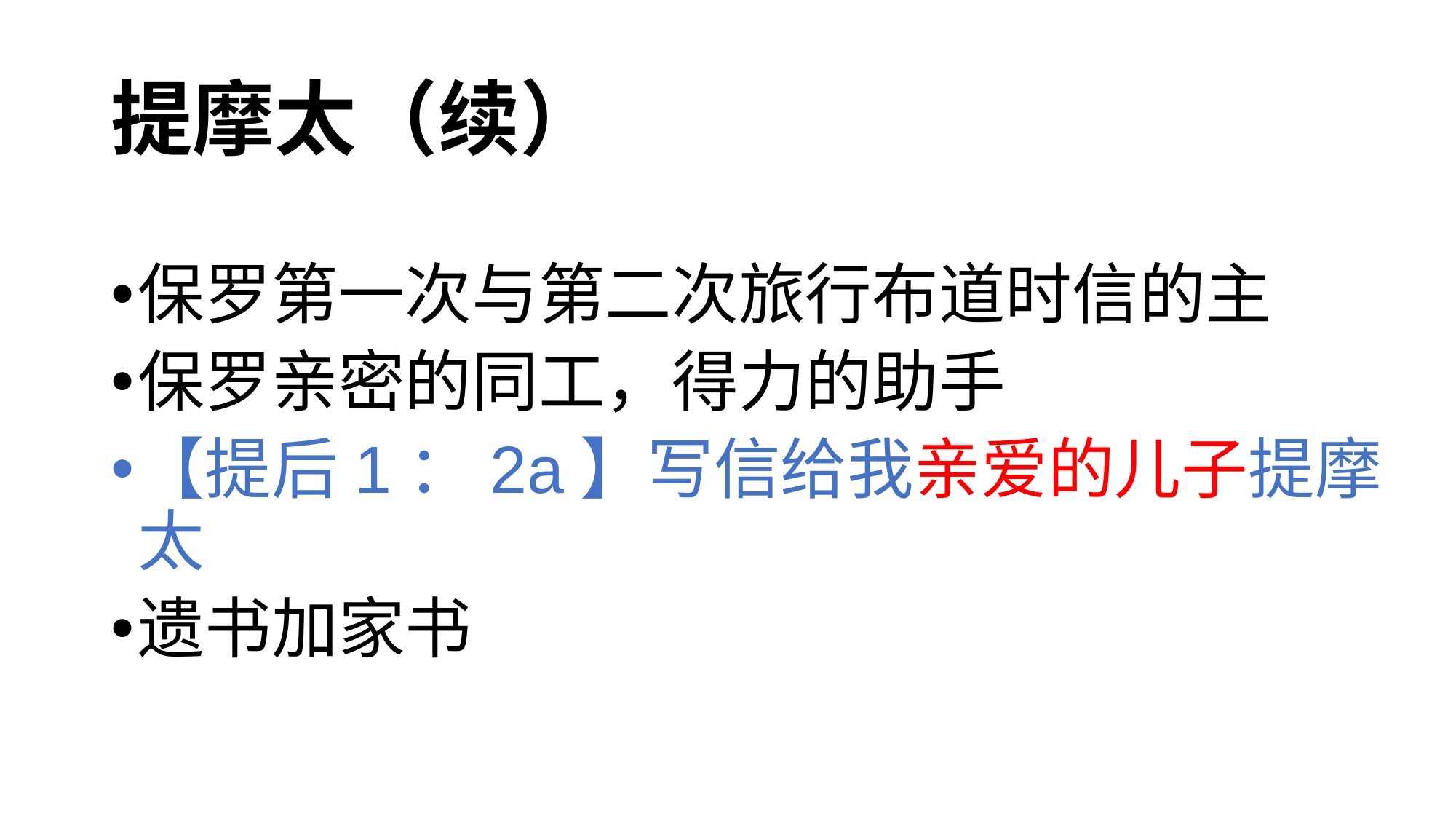

# 提摩太（续）
保罗第一次与第二次旅行布道时信的主
保罗亲密的同工，得力的助手
【提后1：2a】写信给我亲爱的儿子提摩太
遗书加家书